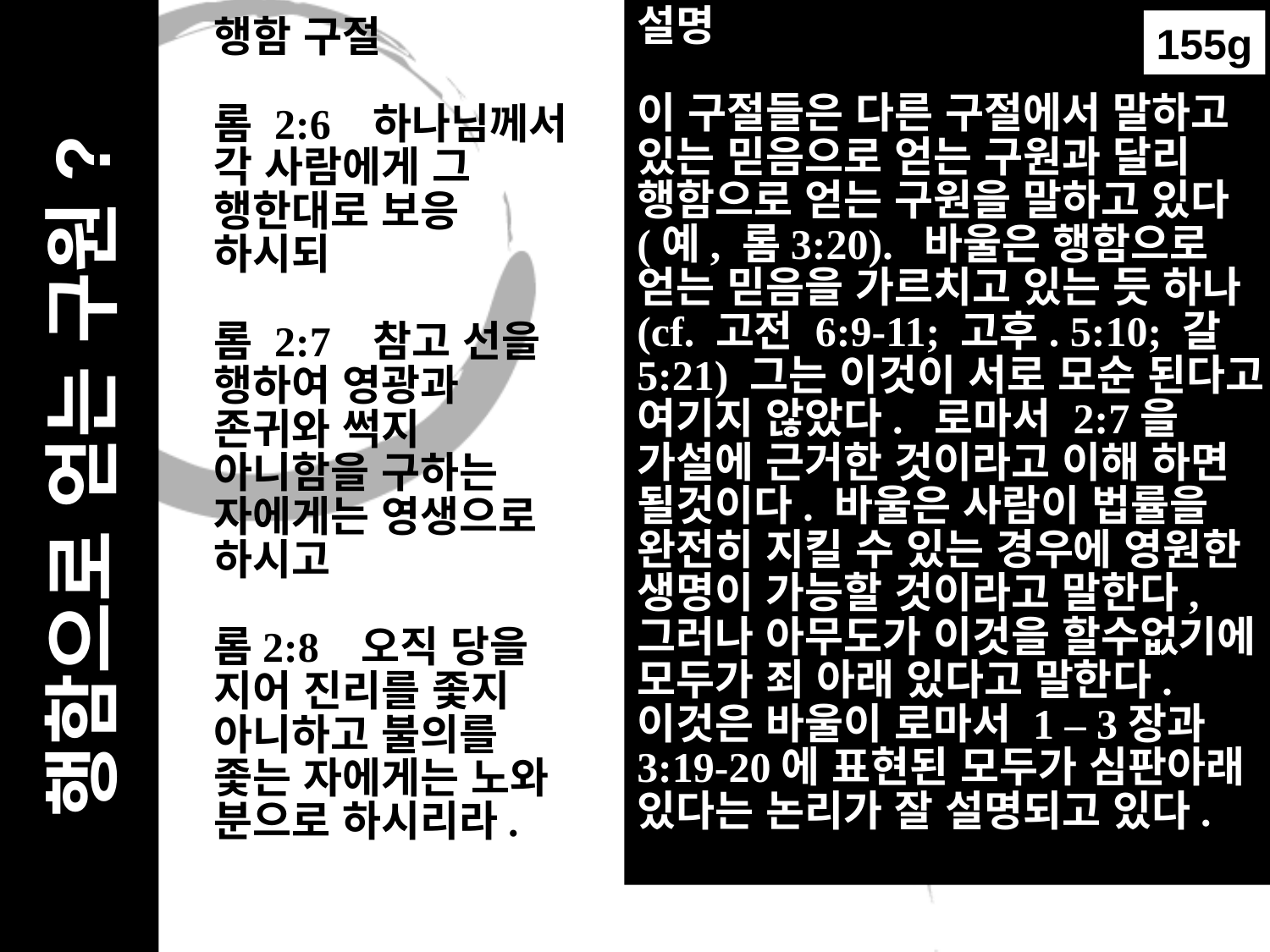

설명

이 구절들은 다른 구절에서 말하고 있는 믿음으로 얻는 구원과 달리 행함으로 얻는 구원을 말하고 있다 (예, 롬3:20).  바울은 행함으로 얻는 믿음을 가르치고 있는 듯 하나 (cf. 고전 6:9-11; 고후. 5:10; 갈 5:21) 그는 이것이 서로 모순 된다고 여기지 않았다.  로마서 2:7을 가설에 근거한 것이라고 이해 하면 될것이다. 바울은 사람이 법률을 완전히 지킬 수 있는 경우에 영원한 생명이 가능할 것이라고 말한다, 그러나 아무도가 이것을 할수없기에 모두가 죄 아래 있다고 말한다.  이것은 바울이 로마서 1 – 3장과 3:19-20에 표현된 모두가 심판아래 있다는 논리가 잘 설명되고 있다.

행함 구절

롬 2:6   하나님께서 각 사람에게 그 행한대로 보응 하시되

롬 2:7   참고 선을 행하여 영광과 존귀와 썩지 아니함을 구하는 자에게는 영생으로 하시고

롬2:8   오직 당을 지어 진리를 좇지 아니하고 불의를 좇는 자에게는 노와 분으로 하시리라.

155g
# 행함으로 얻는 구원?